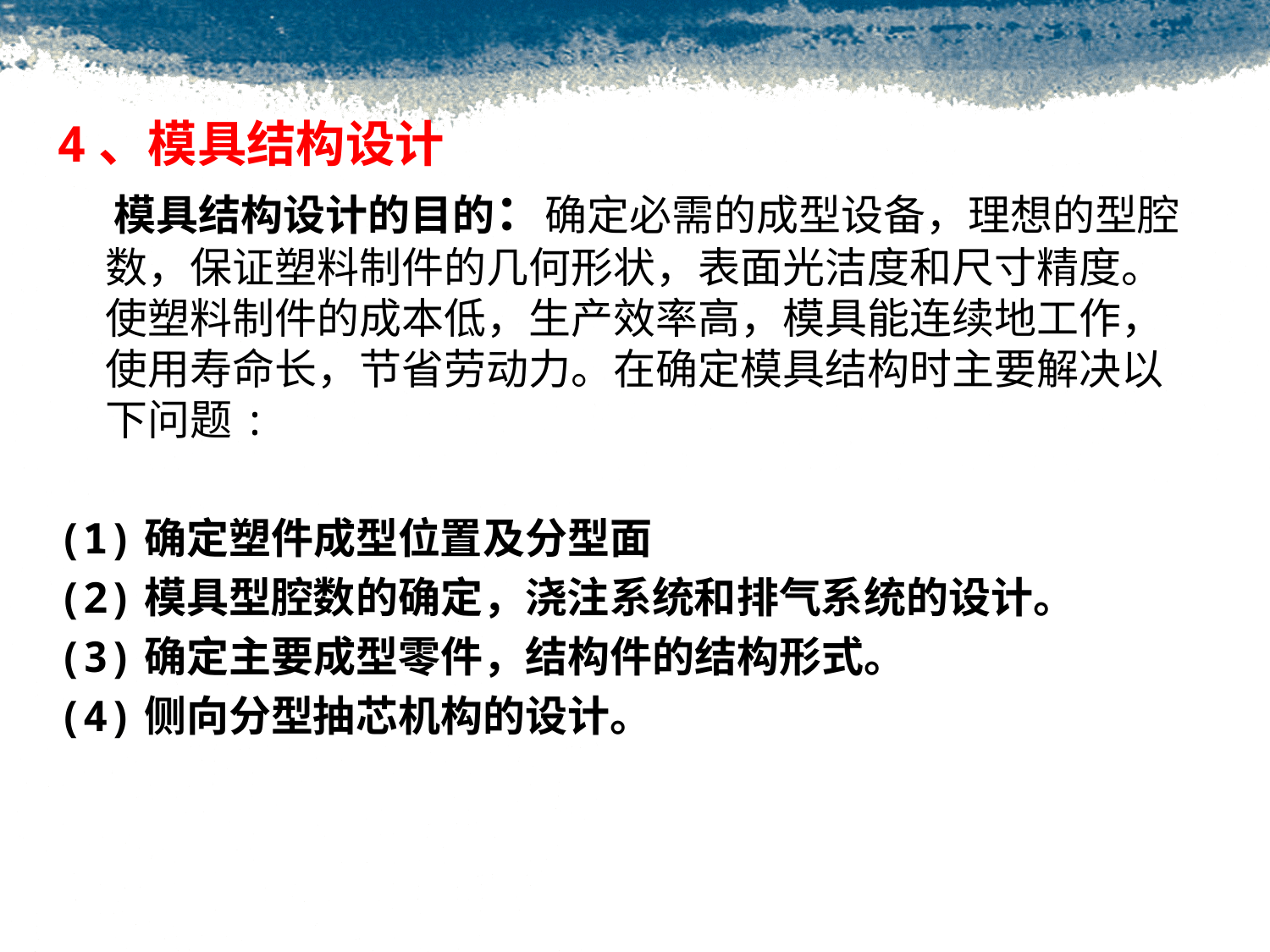

4、模具结构设计
    模具结构设计的目的：确定必需的成型设备，理想的型腔数，保证塑料制件的几何形状，表面光洁度和尺寸精度。使塑料制件的成本低，生产效率高，模具能连续地工作，使用寿命长，节省劳动力。在确定模具结构时主要解决以下问题:

(1)确定塑件成型位置及分型面
(2)模具型腔数的确定，浇注系统和排气系统的设计。
(3)确定主要成型零件，结构件的结构形式。
(4)侧向分型抽芯机构的设计。